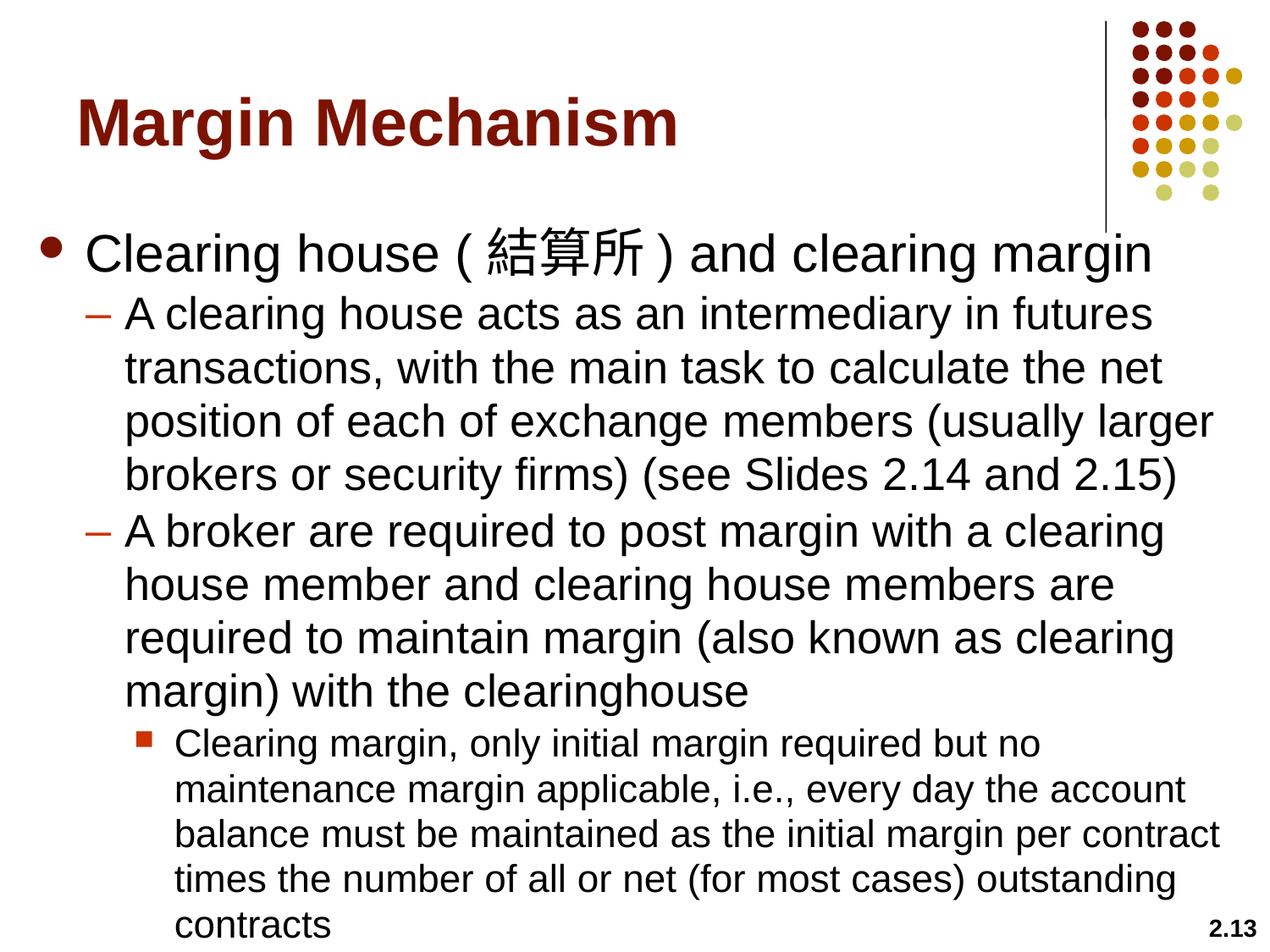

# Margin Mechanism
Clearing house (結算所) and clearing margin
A clearing house acts as an intermediary in futures transactions, with the main task to calculate the net position of each of exchange members (usually larger brokers or security firms) (see Slides 2.14 and 2.15)
A broker are required to post margin with a clearing house member and clearing house members are required to maintain margin (also known as clearing margin) with the clearinghouse
Clearing margin, only initial margin required but no maintenance margin applicable, i.e., every day the account balance must be maintained as the initial margin per contract times the number of all or net (for most cases) outstanding contracts
2.13